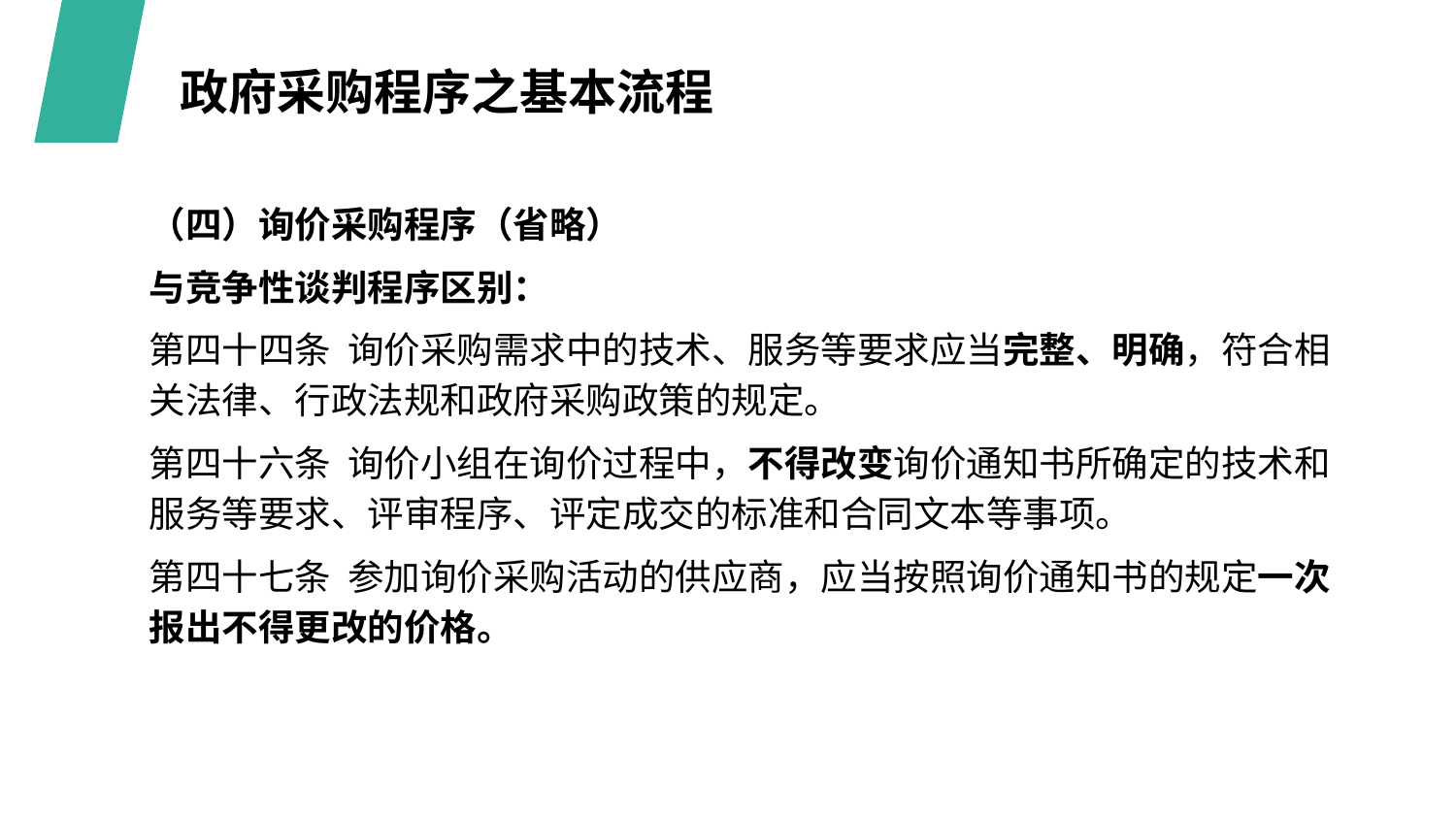

政府采购程序之基本流程

（四）询价采购程序（省略）
与竞争性谈判程序区别：
第四十四条  询价采购需求中的技术、服务等要求应当完整、明确，符合相关法律、行政法规和政府采购政策的规定。
第四十六条  询价小组在询价过程中，不得改变询价通知书所确定的技术和服务等要求、评审程序、评定成交的标准和合同文本等事项。
第四十七条  参加询价采购活动的供应商，应当按照询价通知书的规定一次报出不得更改的价格。